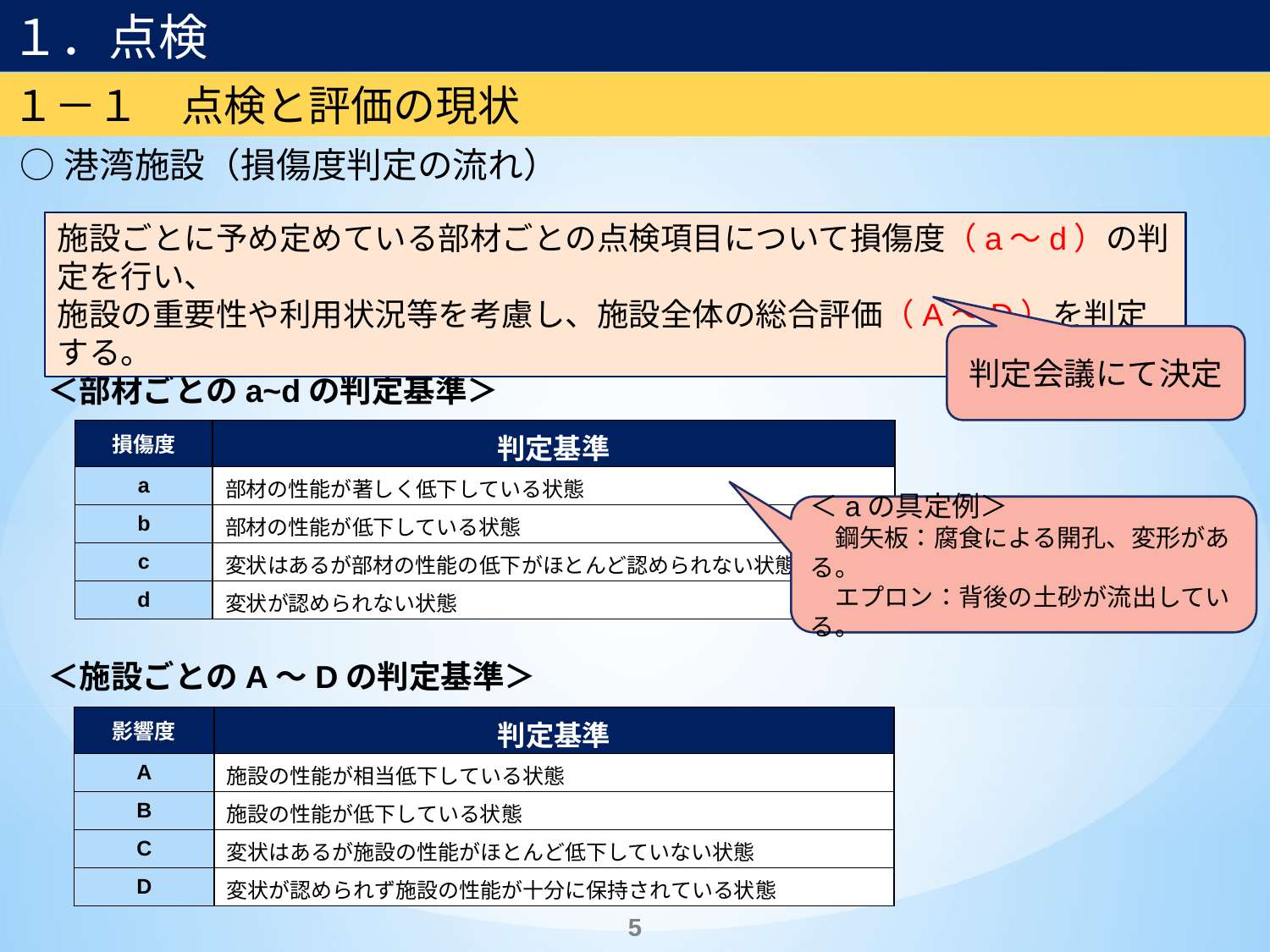

１．点検
１－１　点検と評価の現状
○港湾施設（損傷度判定の流れ）
施設ごとに予め定めている部材ごとの点検項目について損傷度（a～d）の判定を行い、
施設の重要性や利用状況等を考慮し、施設全体の総合評価（A～D）を判定する。
判定会議にて決定
＜部材ごとのa~dの判定基準＞
| 損傷度 | 判定基準 |
| --- | --- |
| a | 部材の性能が著しく低下している状態 |
| b | 部材の性能が低下している状態 |
| c | 変状はあるが部材の性能の低下がほとんど認められない状態 |
| d | 変状が認められない状態 |
＜aの具定例＞
　鋼矢板：腐食による開孔、変形がある。
　エプロン：背後の土砂が流出している。
＜施設ごとのA～Dの判定基準＞
| 影響度 | 判定基準 |
| --- | --- |
| A | 施設の性能が相当低下している状態 |
| B | 施設の性能が低下している状態 |
| C | 変状はあるが施設の性能がほとんど低下していない状態 |
| D | 変状が認められず施設の性能が十分に保持されている状態 |
5